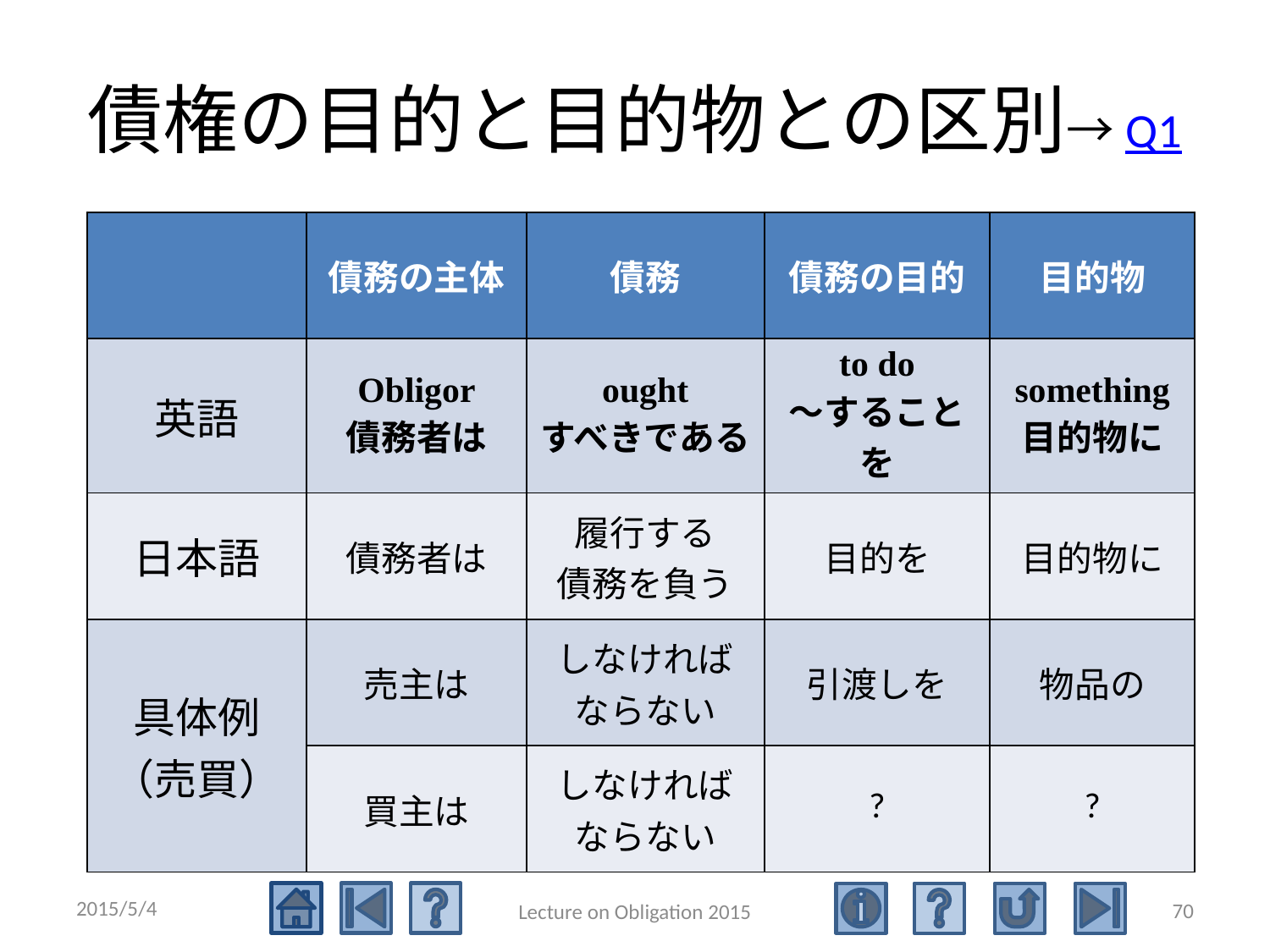

# 債権の目的と目的物との区別→Q1
|  | 債務の主体 | 債務 | 債務の目的 | 目的物 |
| --- | --- | --- | --- | --- |
| 英語 | Obligor 債務者は | ought すべきである | to do ～することを | something 目的物に |
| 日本語 | 債務者は | 履行する 債務を負う | 目的を | 目的物に |
| 具体例 （売買） | 売主は | しなければ ならない | 引渡しを | 物品の |
|  | 買主は | しなければ ならない | ? | ? |
2015/5/4
70
Lecture on Obligation 2015